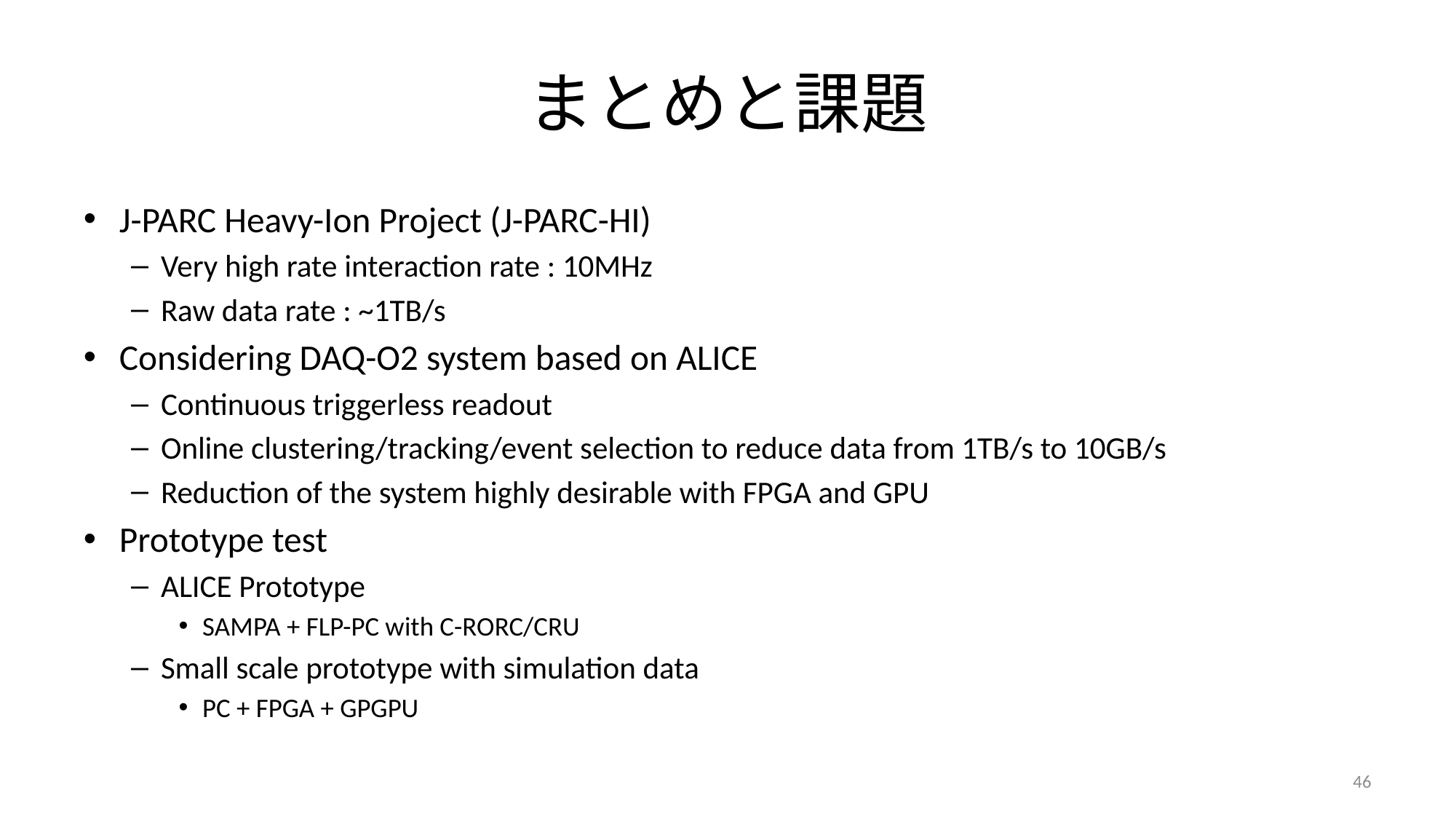

# まとめと課題
J-PARC Heavy-Ion Project (J-PARC-HI)
Very high rate interaction rate : 10MHz
Raw data rate : ~1TB/s
Considering DAQ-O2 system based on ALICE
Continuous triggerless readout
Online clustering/tracking/event selection to reduce data from 1TB/s to 10GB/s
Reduction of the system highly desirable with FPGA and GPU
Prototype test
ALICE Prototype
SAMPA + FLP-PC with C-RORC/CRU
Small scale prototype with simulation data
PC + FPGA + GPGPU
46